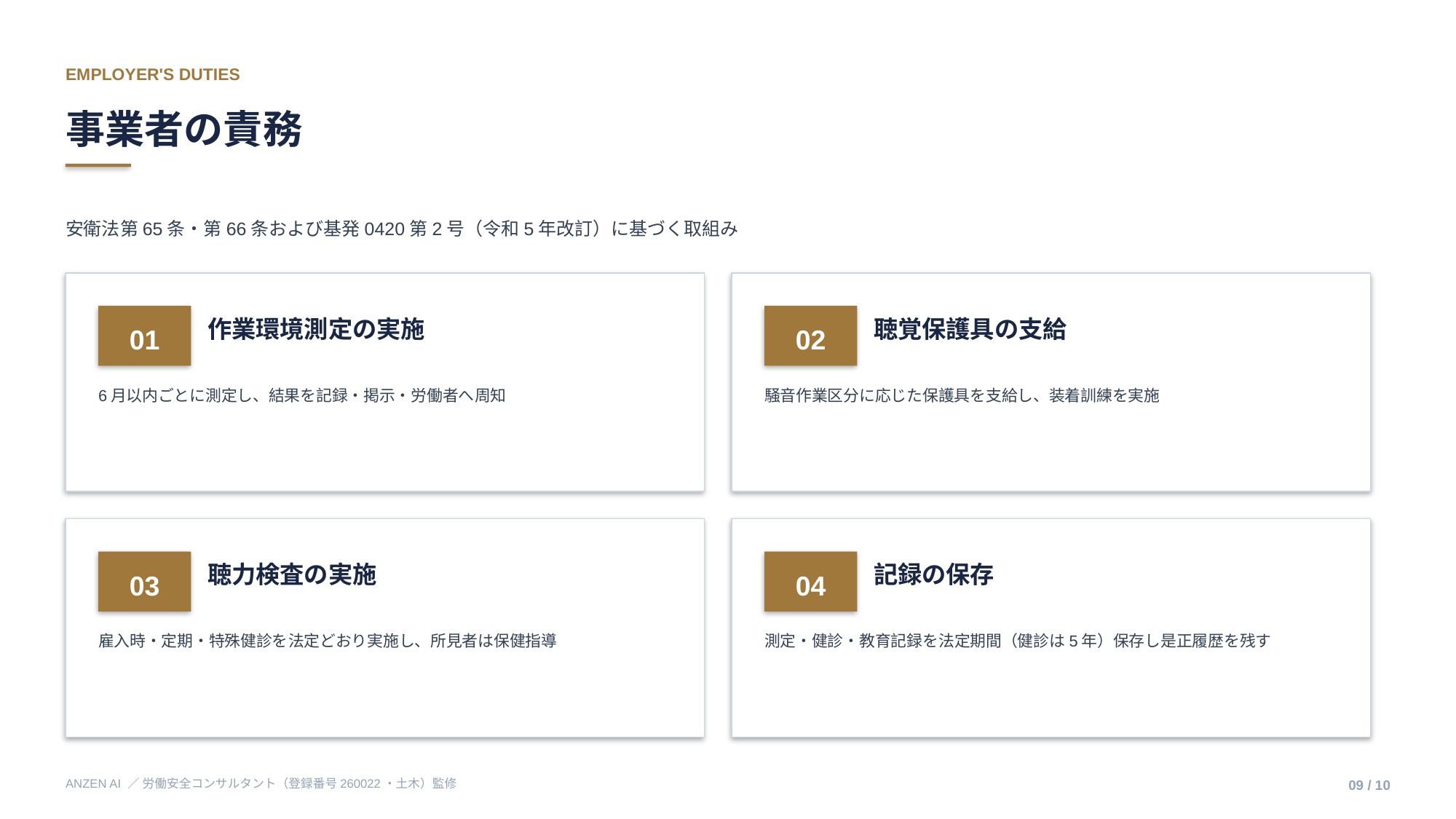

EMPLOYER'S DUTIES
事業者の責務

安衛法第65条・第66条および基発0420第2号（令和5年改訂）に基づく取組み

01

02
作業環境測定の実施
聴覚保護具の支給
6月以内ごとに測定し、結果を記録・掲示・労働者へ周知
騒音作業区分に応じた保護具を支給し、装着訓練を実施

03

04
聴力検査の実施
記録の保存
雇入時・定期・特殊健診を法定どおり実施し、所見者は保健指導
測定・健診・教育記録を法定期間（健診は5年）保存し是正履歴を残す
ANZEN AI ／ 労働安全コンサルタント（登録番号260022・土木）監修
09 / 10